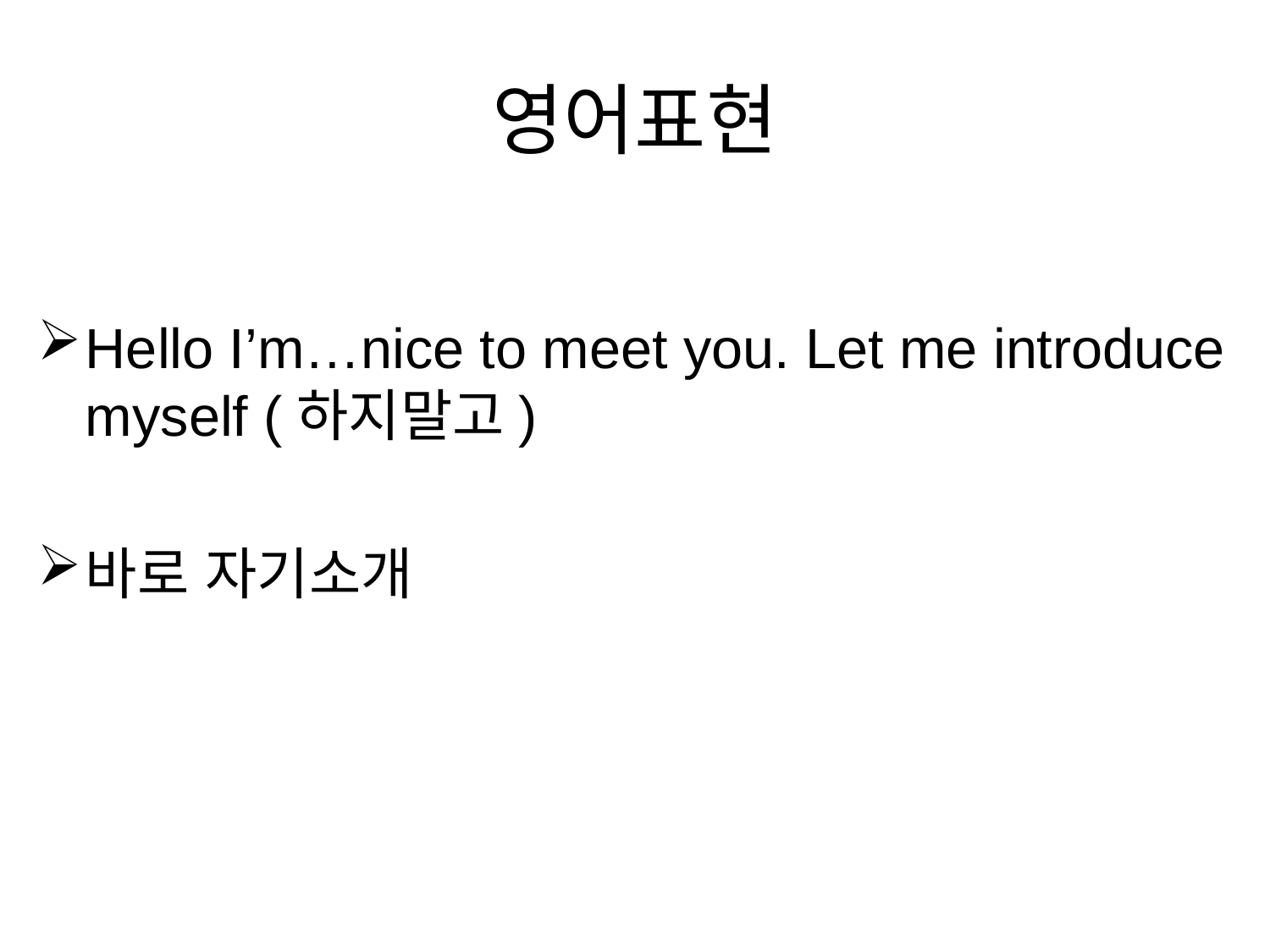

# 영어표현
Hello I’m…nice to meet you. Let me introduce myself (하지말고)

바로 자기소개